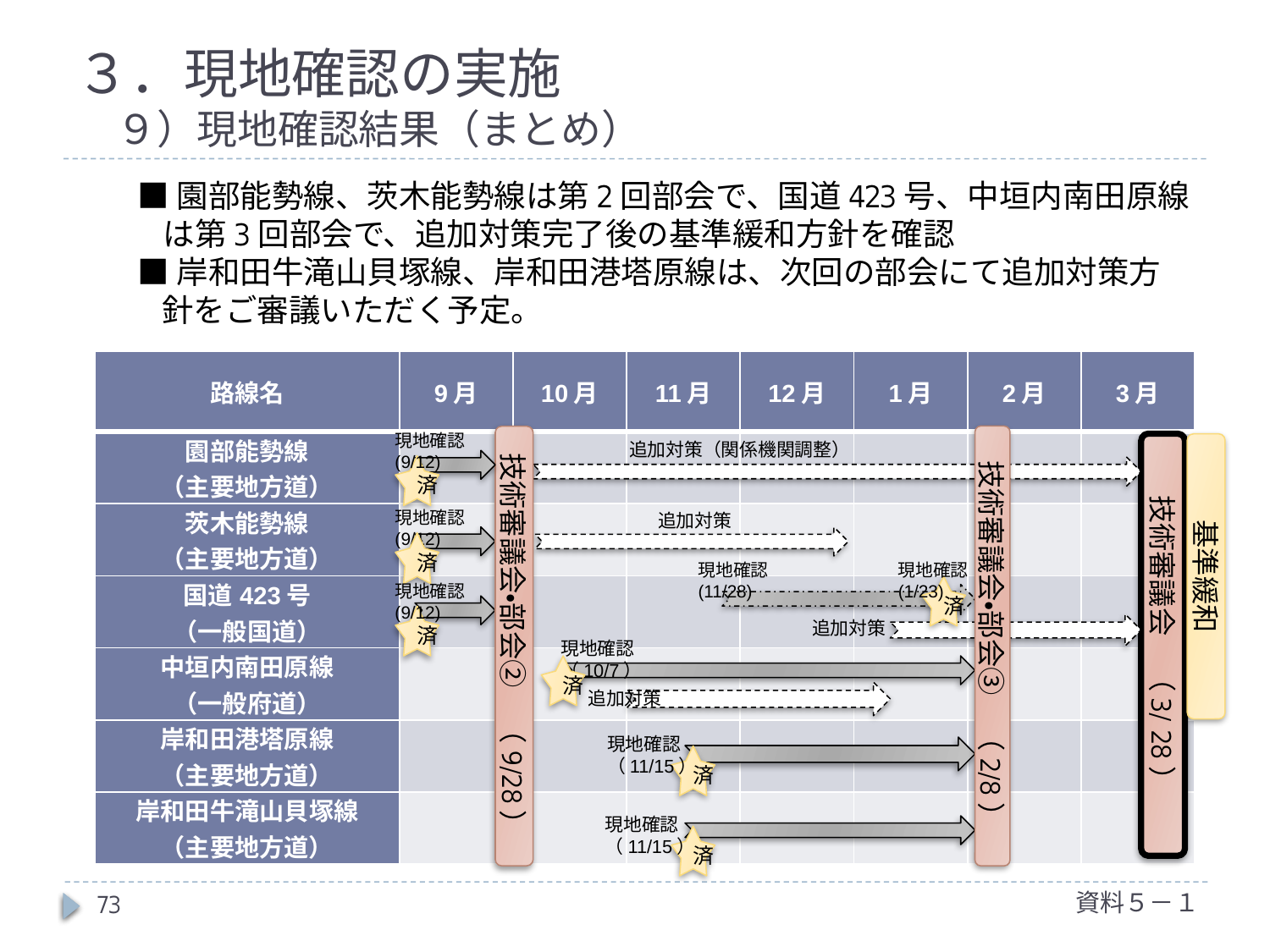

# ３．現地確認の実施 　９）現地確認結果（まとめ）
■園部能勢線、茨木能勢線は第2回部会で、国道423号、中垣内南田原線は第3回部会で、追加対策完了後の基準緩和方針を確認
■岸和田牛滝山貝塚線、岸和田港塔原線は、次回の部会にて追加対策方針をご審議いただく予定。
| 路線名 | 9月 | 10月 | 11月 | 12月 | 1月 | 2月 | 3月 |
| --- | --- | --- | --- | --- | --- | --- | --- |
| 園部能勢線 （主要地方道） |  |  |  |  |  |  |  |
| 茨木能勢線 （主要地方道） |  |  |  |  |  |  |  |
| 国道423号 （一般国道） |  |  |  |  |  |  |  |
| 中垣内南田原線 （一般府道） |  |  |  |  |  |  |  |
| 岸和田港塔原線 （主要地方道） |  |  |  |  |  |  |  |
| 岸和田牛滝山貝塚線 （主要地方道） |  |  |  |  |  |  |  |
現地確認
(9/12)
技術審議会・部会③　（2/8）
技術審議会・部会②　（9/28）
追加対策（関係機関調整）
技術審議会　（3/ 28）
基準緩和

済

現地確認
(9/12)
追加対策

済
現地確認
(11/28)
現地確認
(1/23)
現地確認
(9/12)
済

済
追加対策

現地確認
（10/7）
済

追加対策

現地確認
（11/15）

済
現地確認
（11/15）

済
資料５－１
73